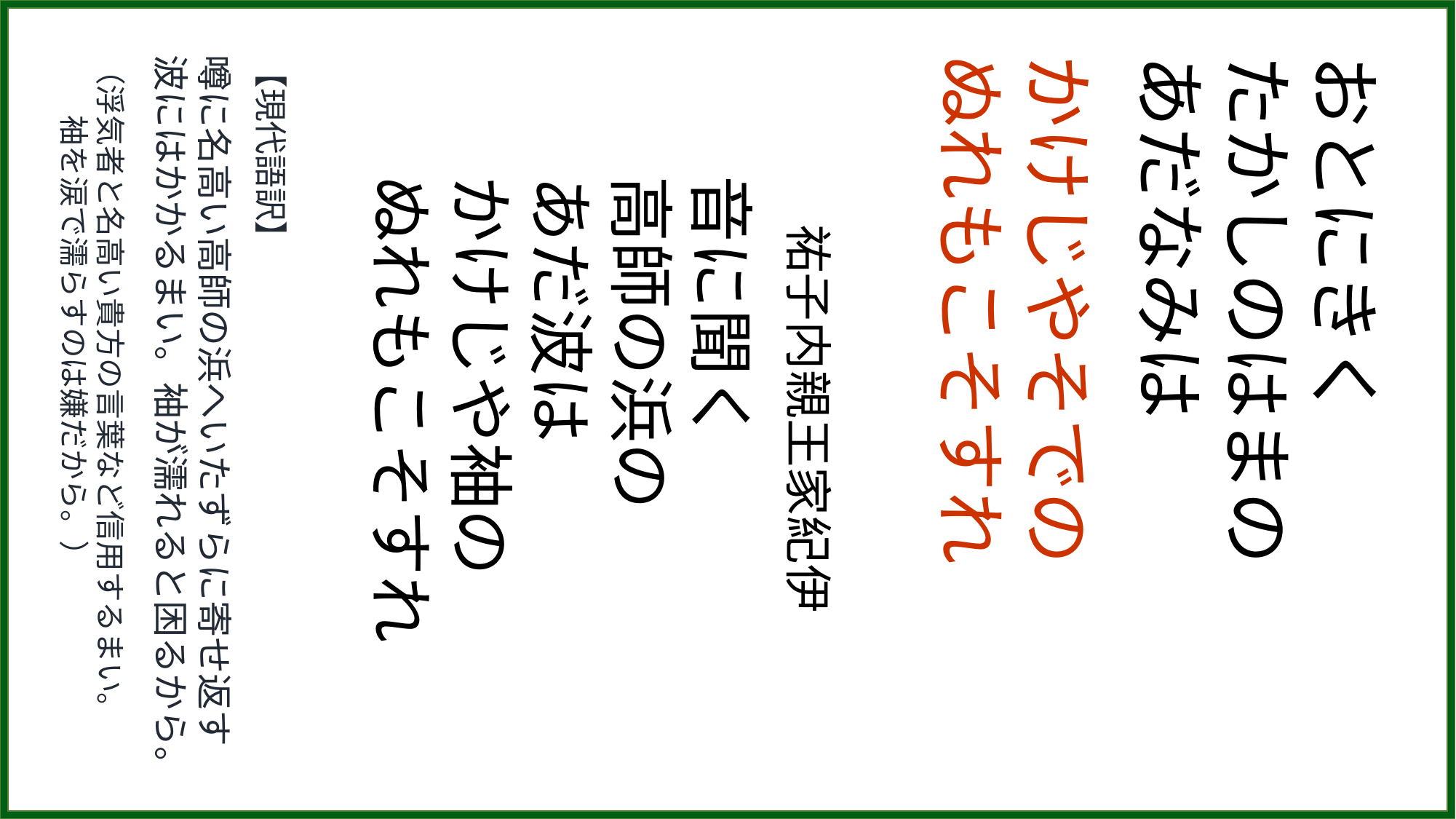

（浮気者と名高い貴方の言葉など信用するまい。
　　袖を涙で濡らすのは嫌だから。）
【現代語訳】

噂に名高い高師の浜へいたずらに寄せ返す波にはかかるまい。袖が濡れると困るから。
　祐子内親王家紀伊

音に聞く
高師の浜の
あだ波は
かけじや袖の
ぬれもこそすれ
かけじやそでの
ぬれもこそすれ
おとにきく
たかしのはまの
あだなみは